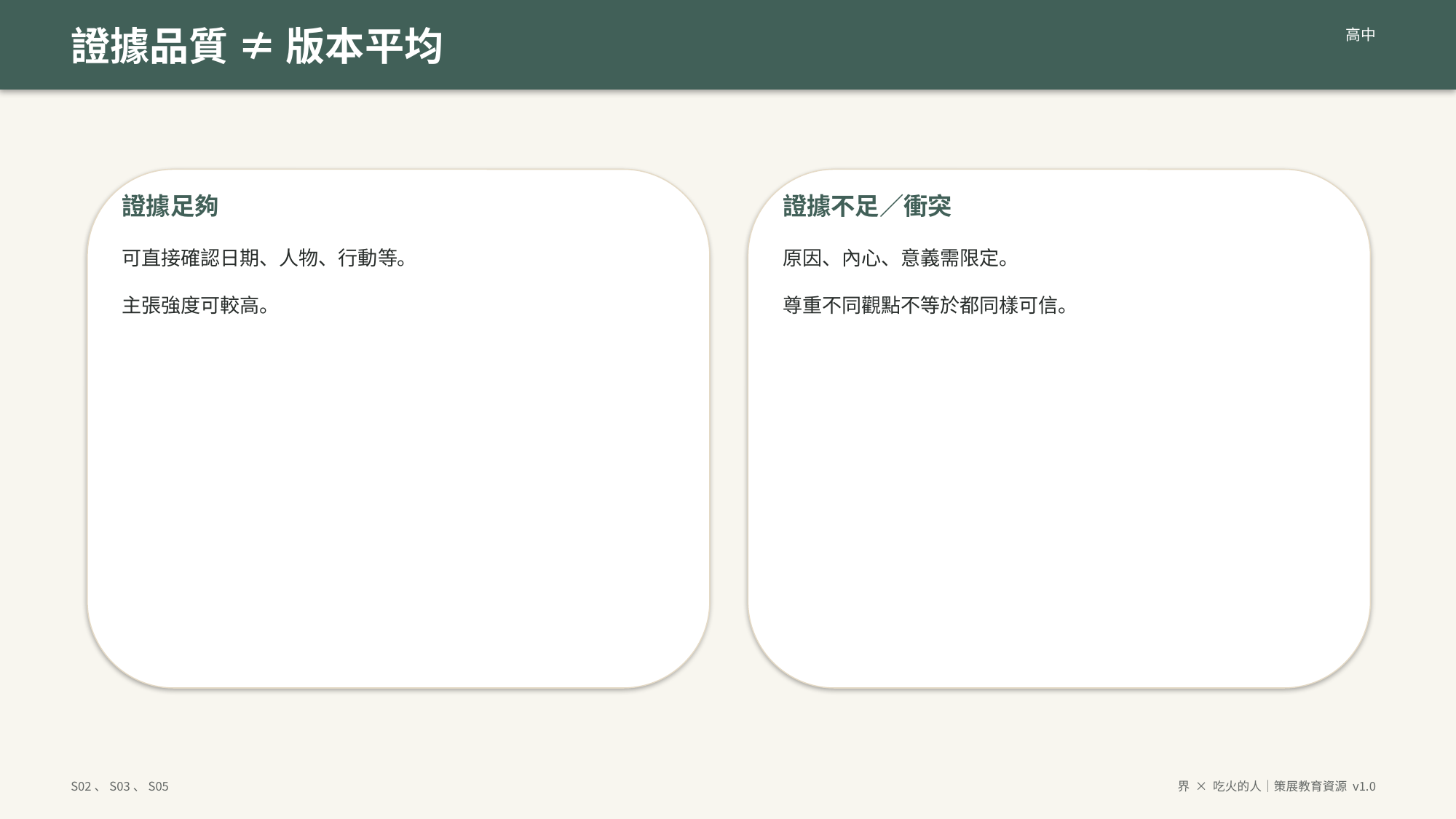

證據品質 ≠ 版本平均
高中

證據足夠
證據不足／衝突
可直接確認日期、人物、行動等。

主張強度可較高。
原因、內心、意義需限定。

尊重不同觀點不等於都同樣可信。
S02、S03、S05
界 × 吃火的人｜策展教育資源 v1.0